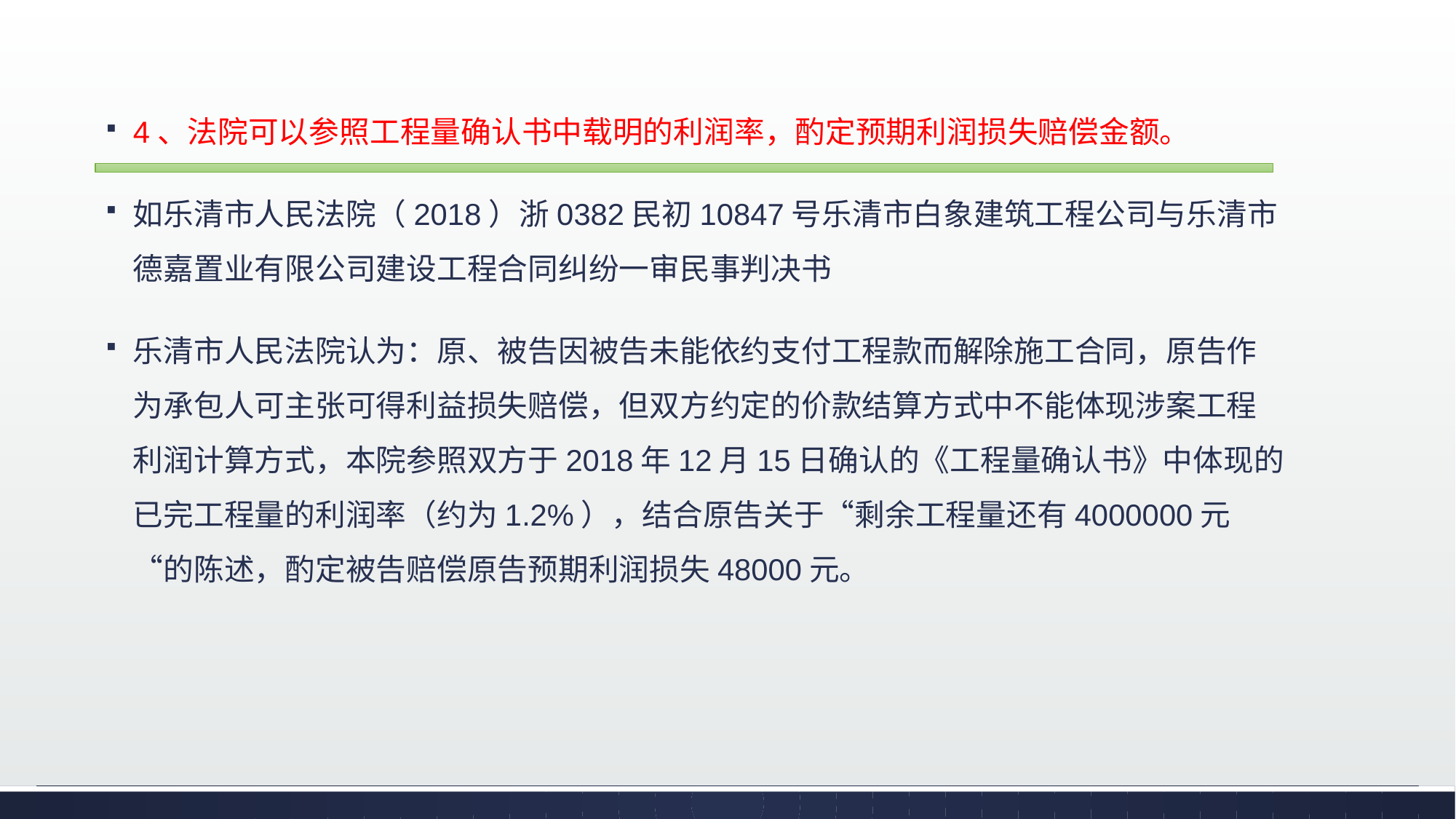

4、法院可以参照工程量确认书中载明的利润率，酌定预期利润损失赔偿金额。
如乐清市人民法院（2018）浙0382民初10847号乐清市白象建筑工程公司与乐清市德嘉置业有限公司建设工程合同纠纷一审民事判决书
乐清市人民法院认为：原、被告因被告未能依约支付工程款而解除施工合同，原告作为承包人可主张可得利益损失赔偿，但双方约定的价款结算方式中不能体现涉案工程利润计算方式，本院参照双方于2018年12月15日确认的《工程量确认书》中体现的已完工程量的利润率（约为1.2%），结合原告关于“剩余工程量还有4000000元“的陈述，酌定被告赔偿原告预期利润损失48000元。